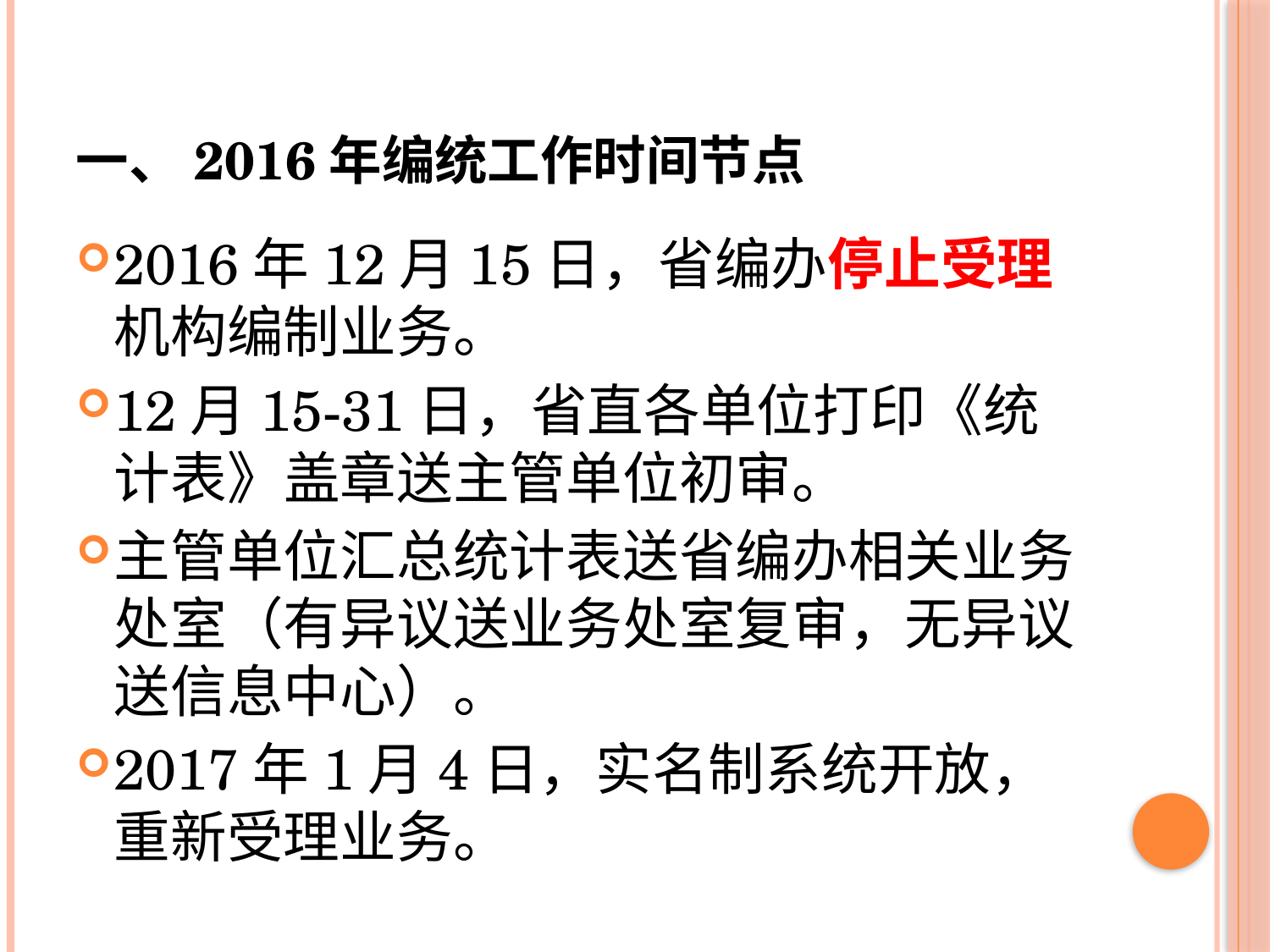

# 一、2016年编统工作时间节点
2016年12月15日，省编办停止受理机构编制业务。
12月15-31日，省直各单位打印《统计表》盖章送主管单位初审。
主管单位汇总统计表送省编办相关业务处室（有异议送业务处室复审，无异议送信息中心）。
2017年1月4日，实名制系统开放，重新受理业务。